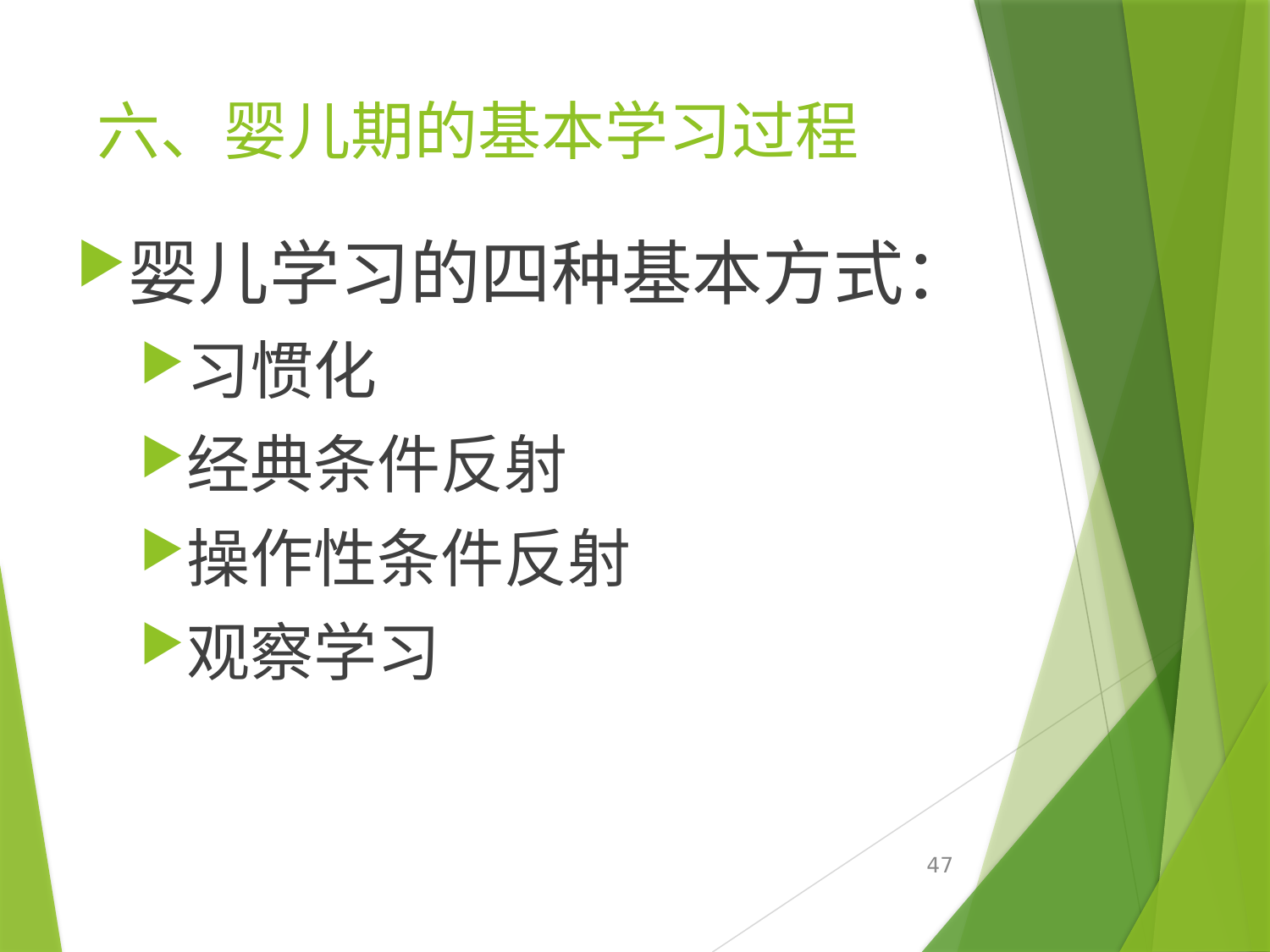

# 六、婴儿期的基本学习过程
婴儿学习的四种基本方式：
习惯化
经典条件反射
操作性条件反射
观察学习

47